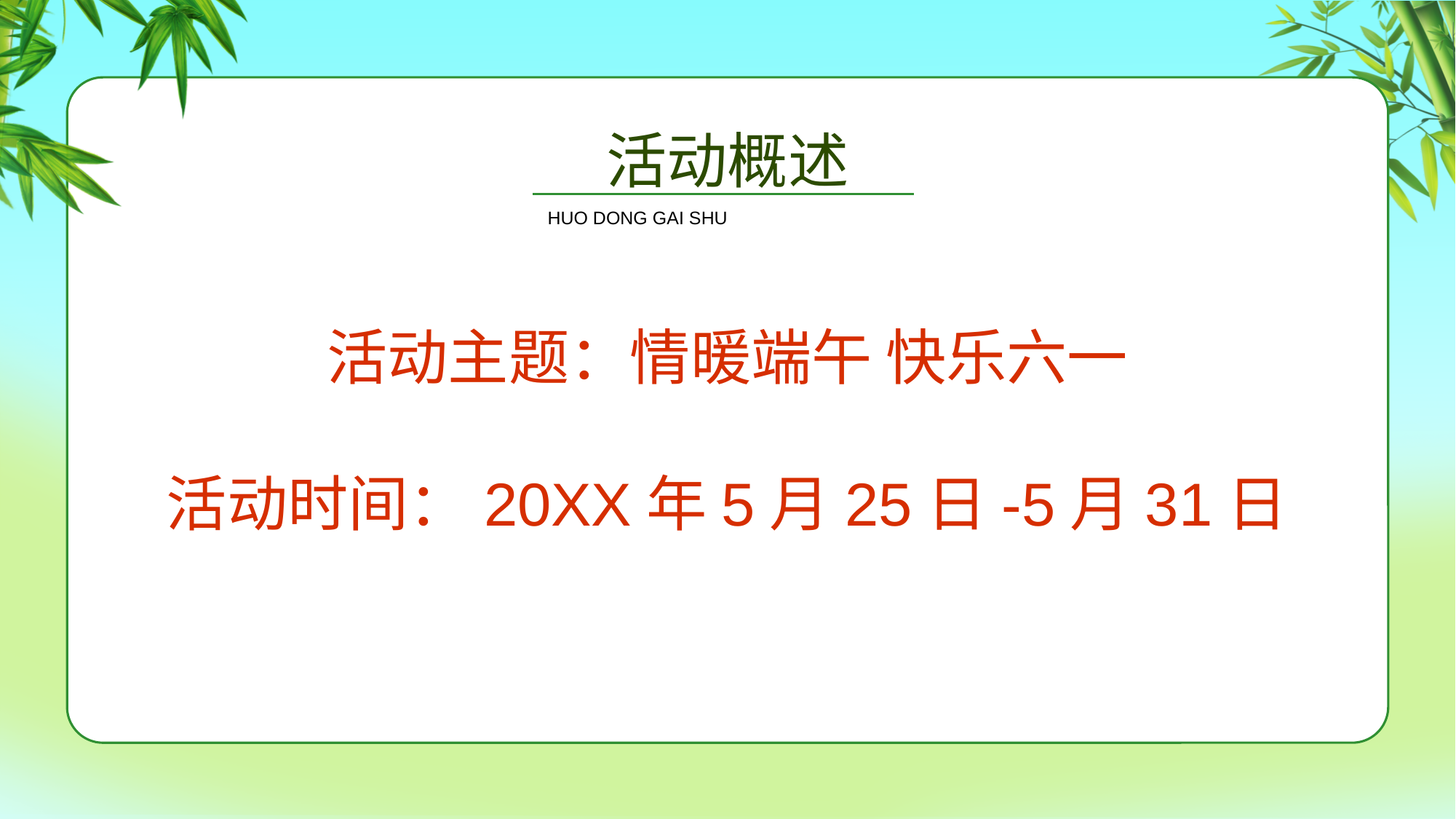

活动概述
HUO DONG GAI SHU
活动主题：情暖端午 快乐六一
活动时间：20XX年5月25日-5月31日
节日PPT模板 http://www.1ppt.com/jieri/